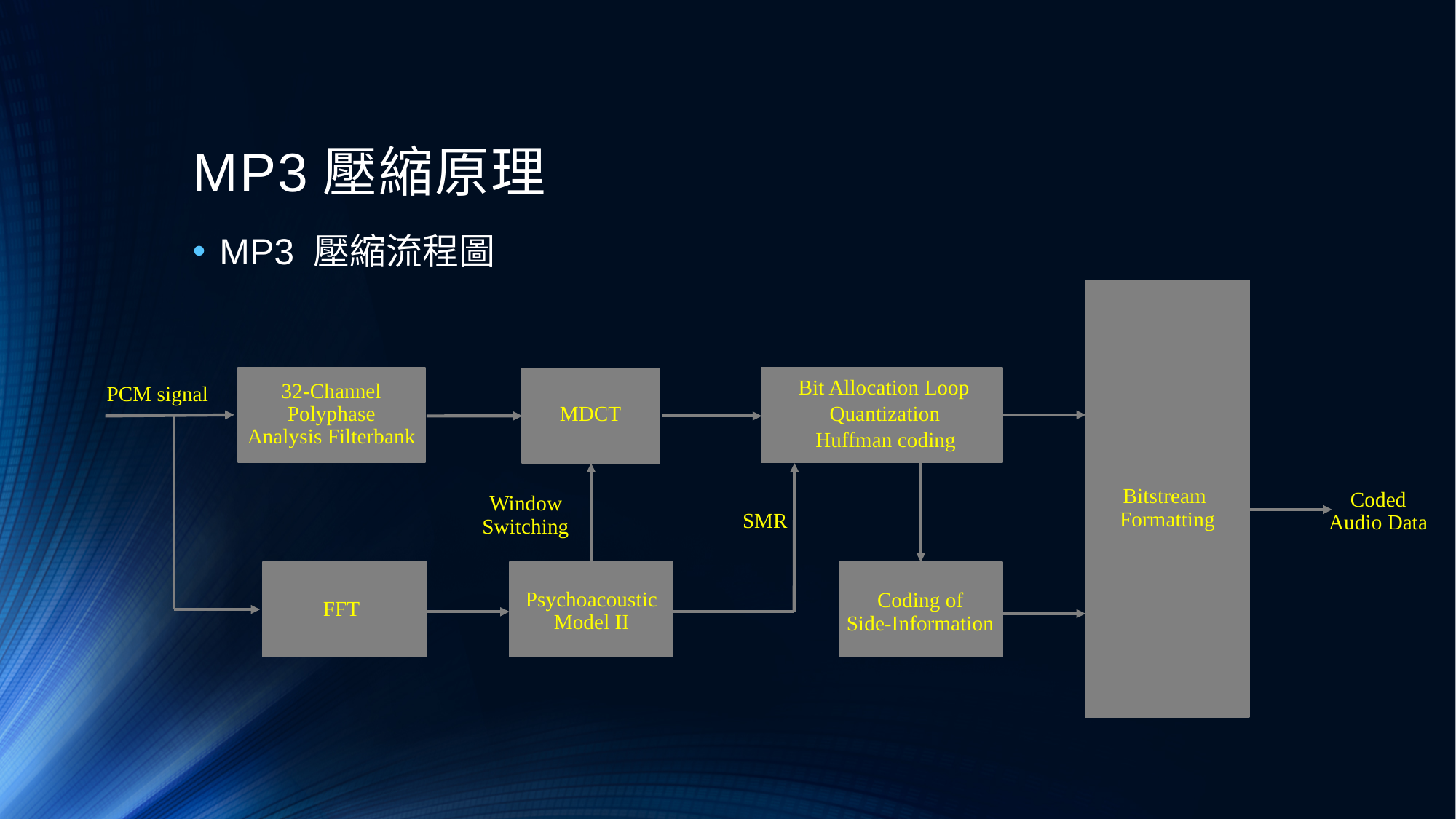

# MP3壓縮原理
MP3 壓縮流程圖

Bit Allocation Loop
32-Channel
Polyphase
Analysis Filterbank
PCM signal
Quantization
MDCT
Huffman coding
Bitstream
Formatting
Coded
Audio Data
Window
Switching
SMR

Psychoacoustic
Model II
Coding of
Side-Information
FFT